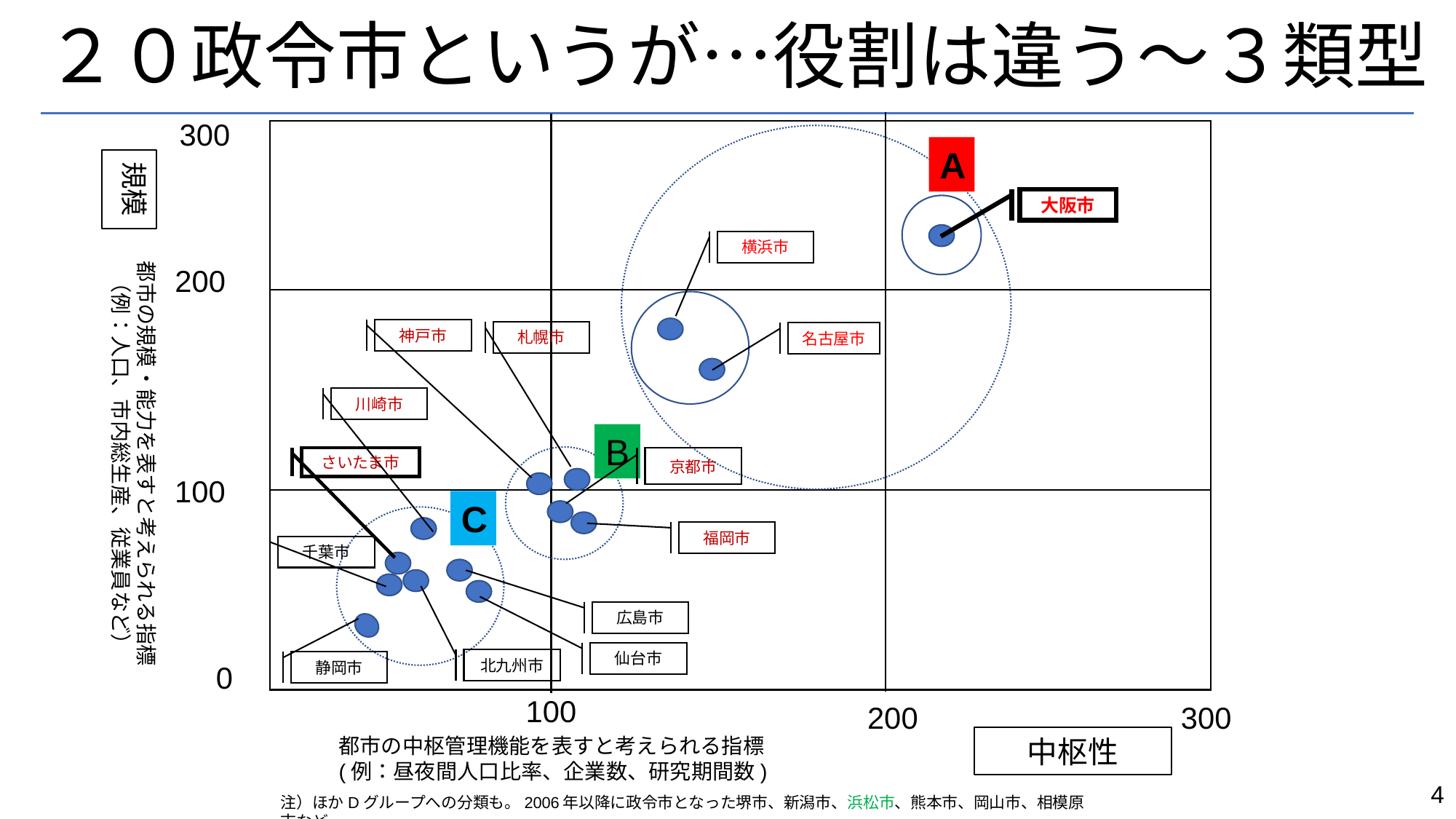

２０政令市というが…役割は違う～３類型
300

A
規模
大阪市

横浜市
都市の規模・能力を表すと考えられる指標
（例：人口、市内総生産、従業員など）
200

神戸市
札幌市
名古屋市

川崎市
B

さいたま市
京都市
100

C

福岡市
千葉市

広島市

仙台市
北九州市
静岡市
0
100
200
300
都市の中枢管理機能を表すと考えられる指標
(例：昼夜間人口比率、企業数、研究期間数)
中枢性
4
注）ほかDグループへの分類も。2006年以降に政令市となった堺市、新潟市、浜松市、熊本市、岡山市、相模原市など